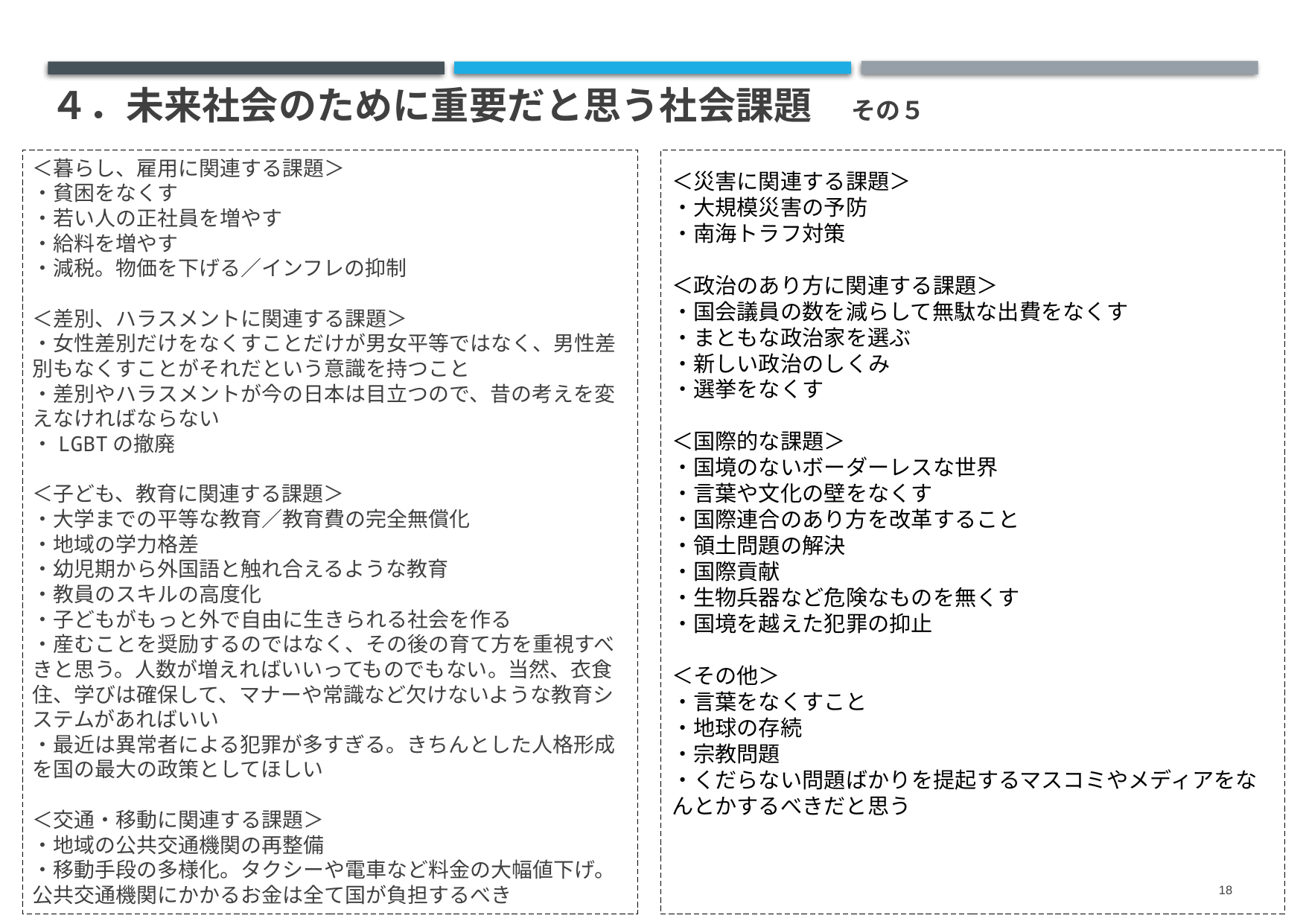

# ４．未来社会のために重要だと思う社会課題　その５

＜災害に関連する課題＞
・大規模災害の予防
・南海トラフ対策

＜政治のあり方に関連する課題＞
・国会議員の数を減らして無駄な出費をなくす
・まともな政治家を選ぶ
・新しい政治のしくみ
・選挙をなくす

＜国際的な課題＞
・国境のないボーダーレスな世界
・言葉や文化の壁をなくす
・国際連合のあり方を改革すること
・領土問題の解決
・国際貢献
・生物兵器など危険なものを無くす
・国境を越えた犯罪の抑止

＜その他＞
・言葉をなくすこと
・地球の存続
・宗教問題
・くだらない問題ばかりを提起するマスコミやメディアをなんとかするべきだと思う

＜暮らし、雇用に関連する課題＞
・貧困をなくす
・若い人の正社員を増やす
・給料を増やす
・減税。物価を下げる／インフレの抑制

＜差別、ハラスメントに関連する課題＞
・女性差別だけをなくすことだけが男女平等ではなく、男性差別もなくすことがそれだという意識を持つこと
・差別やハラスメントが今の日本は目立つので、昔の考えを変えなければならない
・LGBTの撤廃

＜子ども、教育に関連する課題＞
・大学までの平等な教育／教育費の完全無償化
・地域の学力格差
・幼児期から外国語と触れ合えるような教育
・教員のスキルの高度化
・子どもがもっと外で自由に生きられる社会を作る
・産むことを奨励するのではなく、その後の育て方を重視すべきと思う。人数が増えればいいってものでもない。当然、衣食住、学びは確保して、マナーや常識など欠けないような教育システムがあればいい
・最近は異常者による犯罪が多すぎる。きちんとした人格形成を国の最大の政策としてほしい

＜交通・移動に関連する課題＞
・地域の公共交通機関の再整備
・移動手段の多様化。タクシーや電車など料金の大幅値下げ。公共交通機関にかかるお金は全て国が負担するべき

18